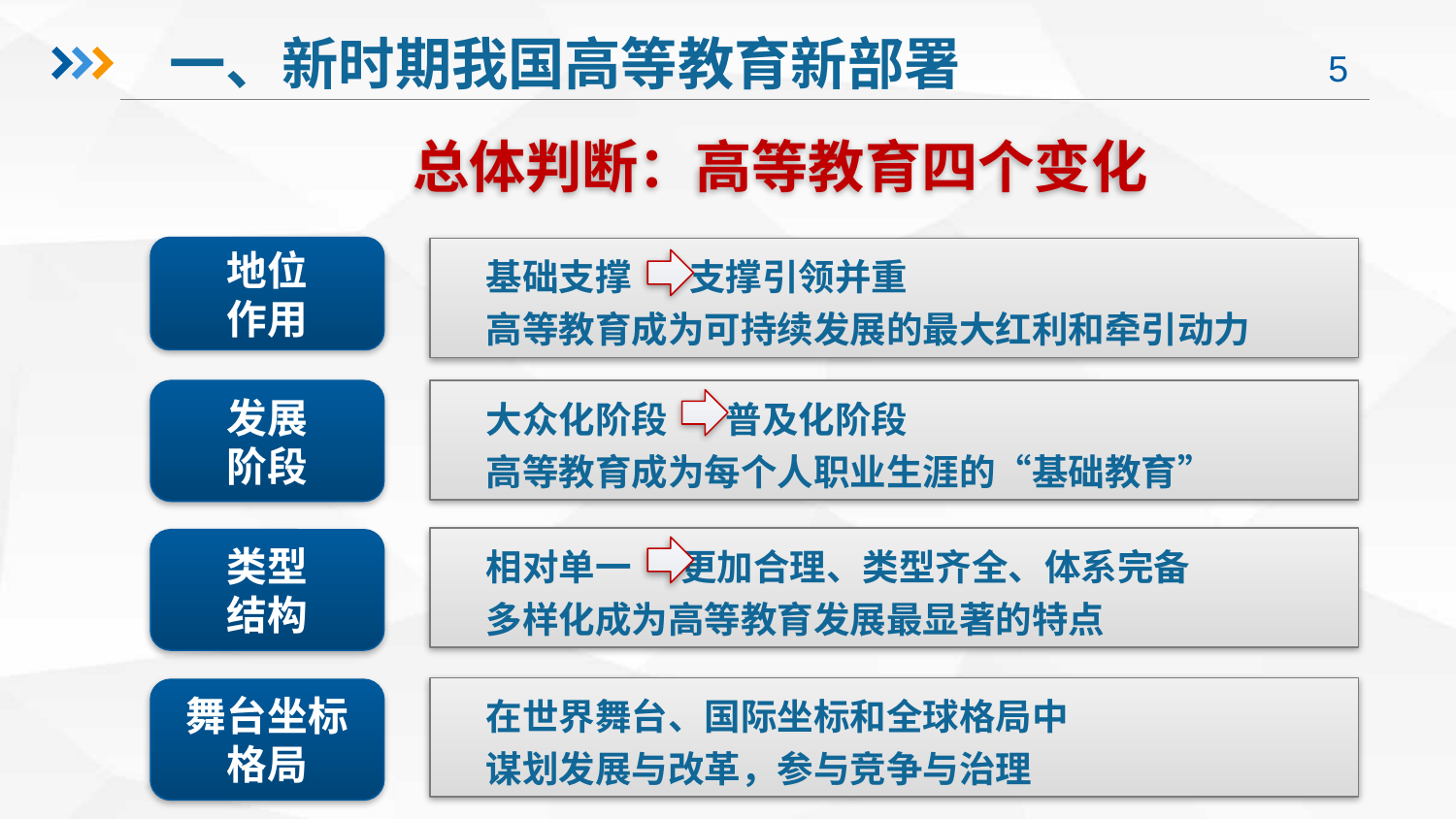

一、新时期我国高等教育新部署
总体判断：高等教育四个变化

地位
作用
    基础支撑       支撑引领并重
    高等教育成为可持续发展的最大红利和牵引动力

发展
阶段
    大众化阶段       普及化阶段
    高等教育成为每个人职业生涯的“基础教育”

    相对单一      更加合理、类型齐全、体系完备
    多样化成为高等教育发展最显著的特点
类型
结构

    在世界舞台、国际坐标和全球格局中
    谋划发展与改革，参与竞争与治理
舞台坐标
格局